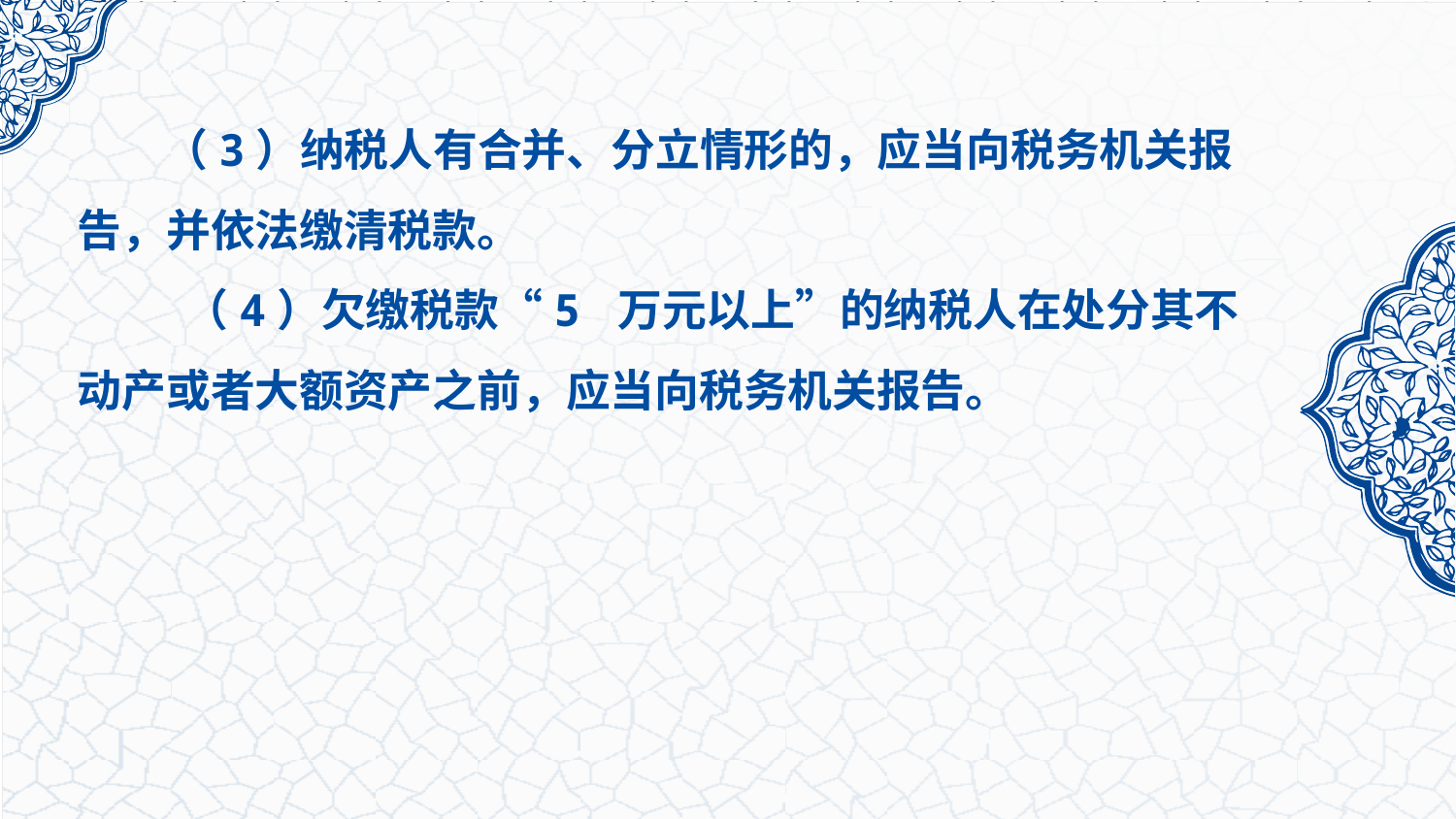

（3）纳税人有合并、分立情形的，应当向税务机关报告，并依法缴清税款。
 （4）欠缴税款“5 万元以上”的纳税人在处分其不动产或者大额资产之前，应当向税务机关报告。